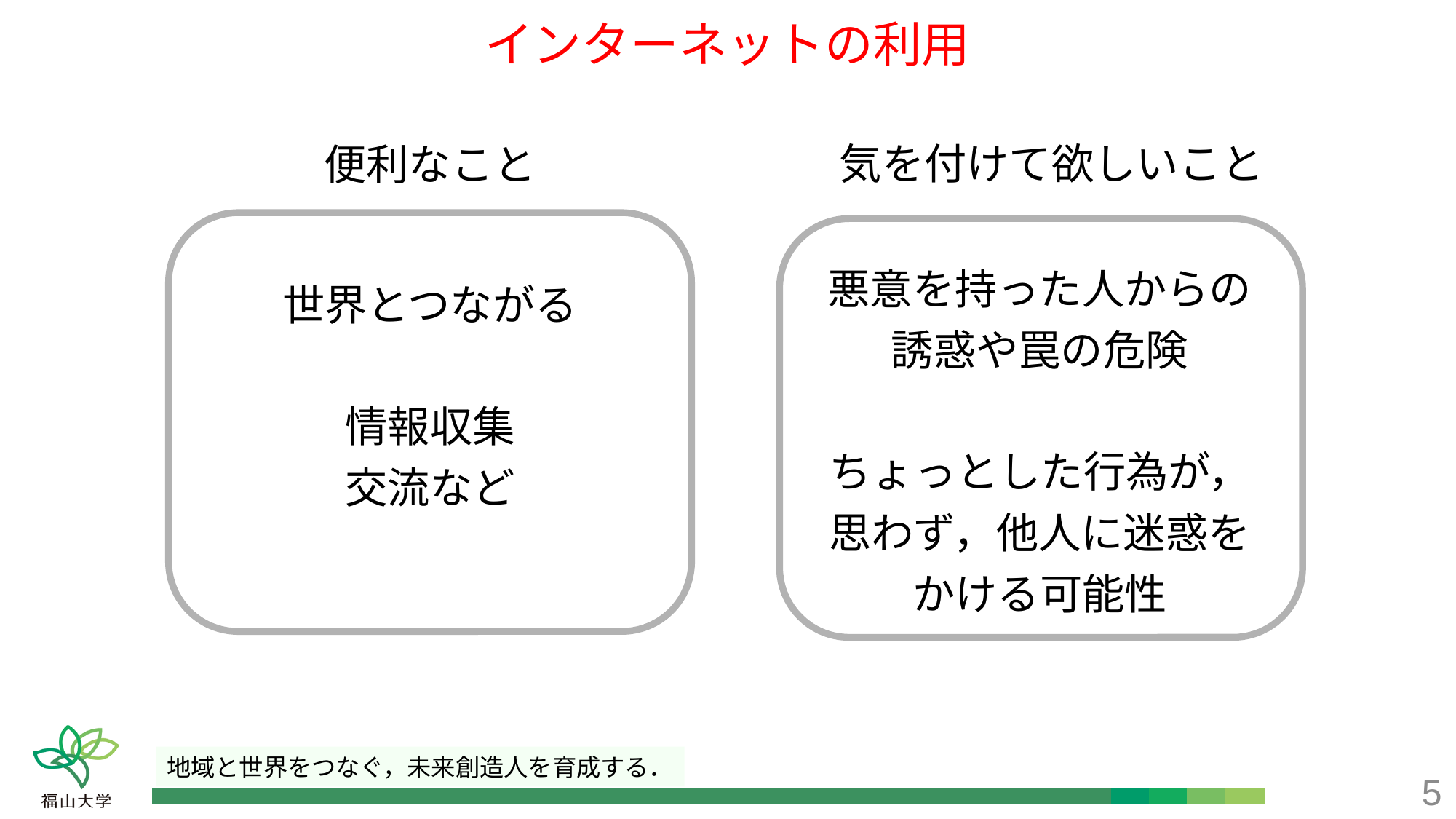

# インターネットの利用
便利なこと
気を付けて欲しいこと

悪意を持った人からの
誘惑や罠の危険

ちょっとした行為が，
思わず，他人に迷惑を
かける可能性
世界とつながる

情報収集
交流など
5